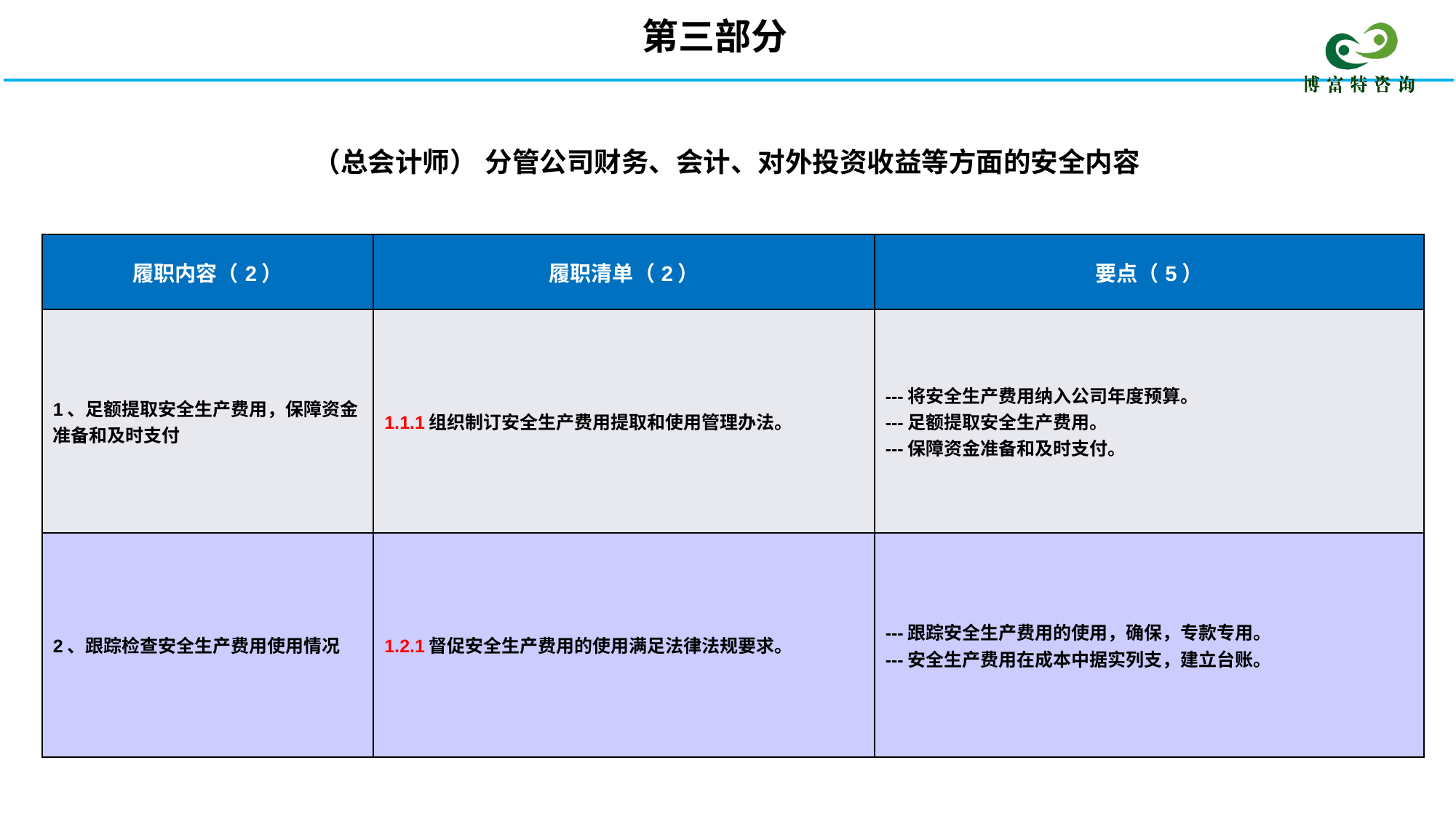

第三部分
（总会计师）
分管公司财务、会计、对外投资收益等方面的安全内容
| 履职内容（2） | 履职清单（2） | 要点（5） |
| --- | --- | --- |
| 1、足额提取安全生产费用，保障资金准备和及时支付 | 1.1.1组织制订安全生产费用提取和使用管理办法。 | ---将安全生产费用纳入公司年度预算。 ---足额提取安全生产费用。 ---保障资金准备和及时支付。 |
| 2、跟踪检查安全生产费用使用情况 | 1.2.1督促安全生产费用的使用满足法律法规要求。 | ---跟踪安全生产费用的使用，确保，专款专用。 ---安全生产费用在成本中据实列支，建立台账。 |